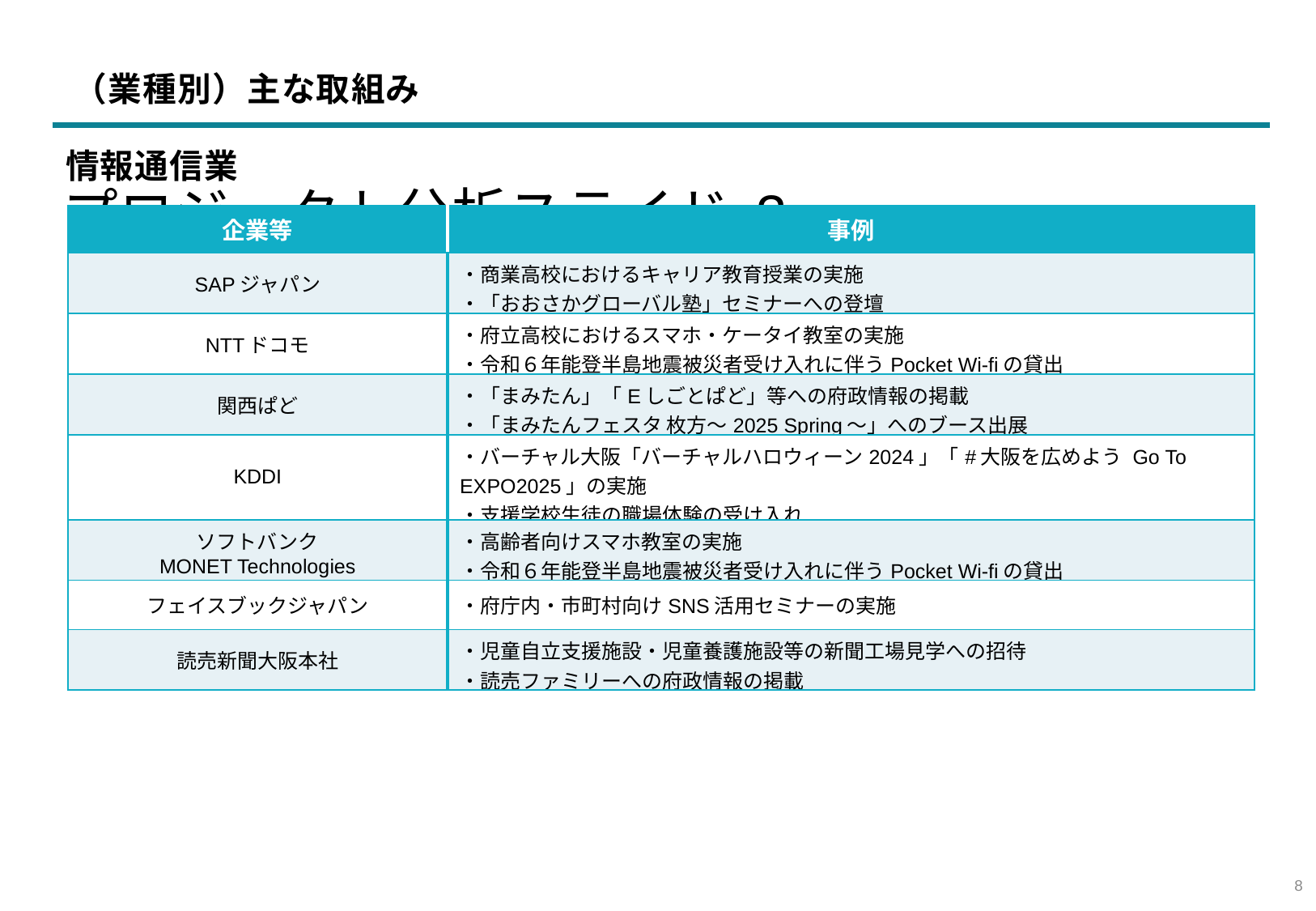

（業種別）主な取組み
情報通信業
プロジェクト分析スライド 3
| 企業等 | 事例 |
| --- | --- |
| SAPジャパン | ・商業高校におけるキャリア教育授業の実施 ・「おおさかグローバル塾」セミナーへの登壇 |
| NTTドコモ | ・府立高校におけるスマホ・ケータイ教室の実施 ・令和６年能登半島地震被災者受け入れに伴うPocket Wi-fiの貸出 |
| 関西ぱど | ・「まみたん」「Eしごとぱど」等への府政情報の掲載 ・「まみたんフェスタ 枚方～2025 Spring～」へのブース出展 |
| KDDI | ・バーチャル大阪「バーチャルハロウィーン2024」「#大阪を広めよう Go To EXPO2025」の実施 ・支援学校生徒の職場体験の受け入れ |
| ソフトバンク MONET Technologies | ・高齢者向けスマホ教室の実施 ・令和６年能登半島地震被災者受け入れに伴うPocket Wi-fiの貸出 |
| フェイスブックジャパン | ・府庁内・市町村向けSNS活用セミナーの実施 |
| 読売新聞大阪本社 | ・児童自立支援施設・児童養護施設等の新聞工場見学への招待 ・読売ファミリーへの府政情報の掲載 |
8